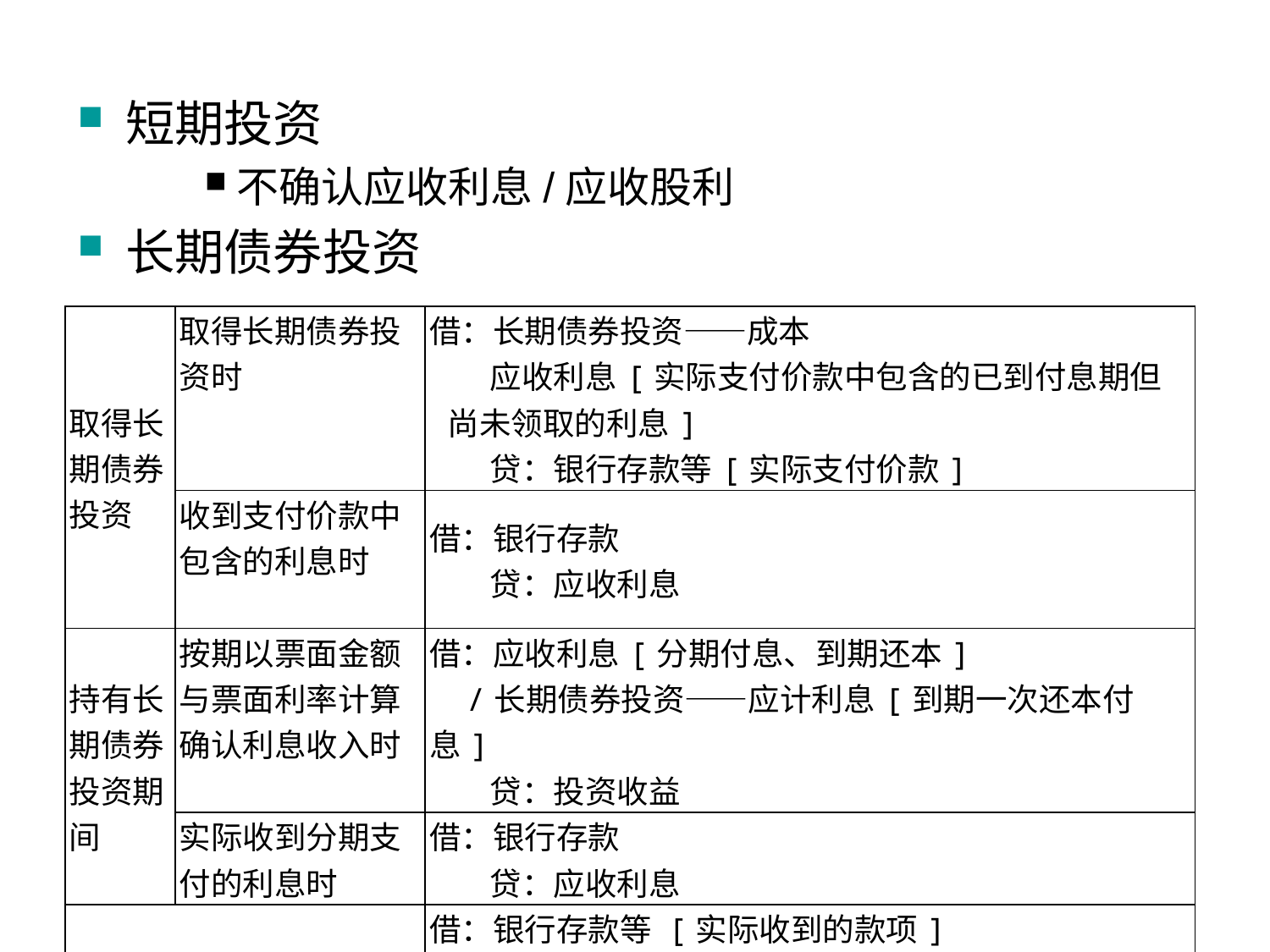

短期投资
不确认应收利息/应收股利
长期债券投资
| 取得长期债券投资 | 取得长期债券投资时 | 借：长期债券投资——成本 应收利息[实际支付价款中包含的已到付息期但尚未领取的利息] 贷：银行存款等[实际支付价款] |
| --- | --- | --- |
|  | 收到支付价款中包含的利息时 | 借：银行存款 贷：应收利息 |
| 持有长期债券投资期间 | 按期以票面金额与票面利率计算确认利息收入时 | 借：应收利息[分期付息、到期还本] /长期债券投资——应计利息[到期一次还本付息] 贷：投资收益 |
|  | 实际收到分期支付的利息时 | 借：银行存款 贷：应收利息 |
| 到期收回（对外出售）长期债券投资本息 |  | 借：银行存款等 [实际收到的款项] 贷：长期债券投资[账面余额]/ 应收利息 投资收益[投资损失时记借方] |
134